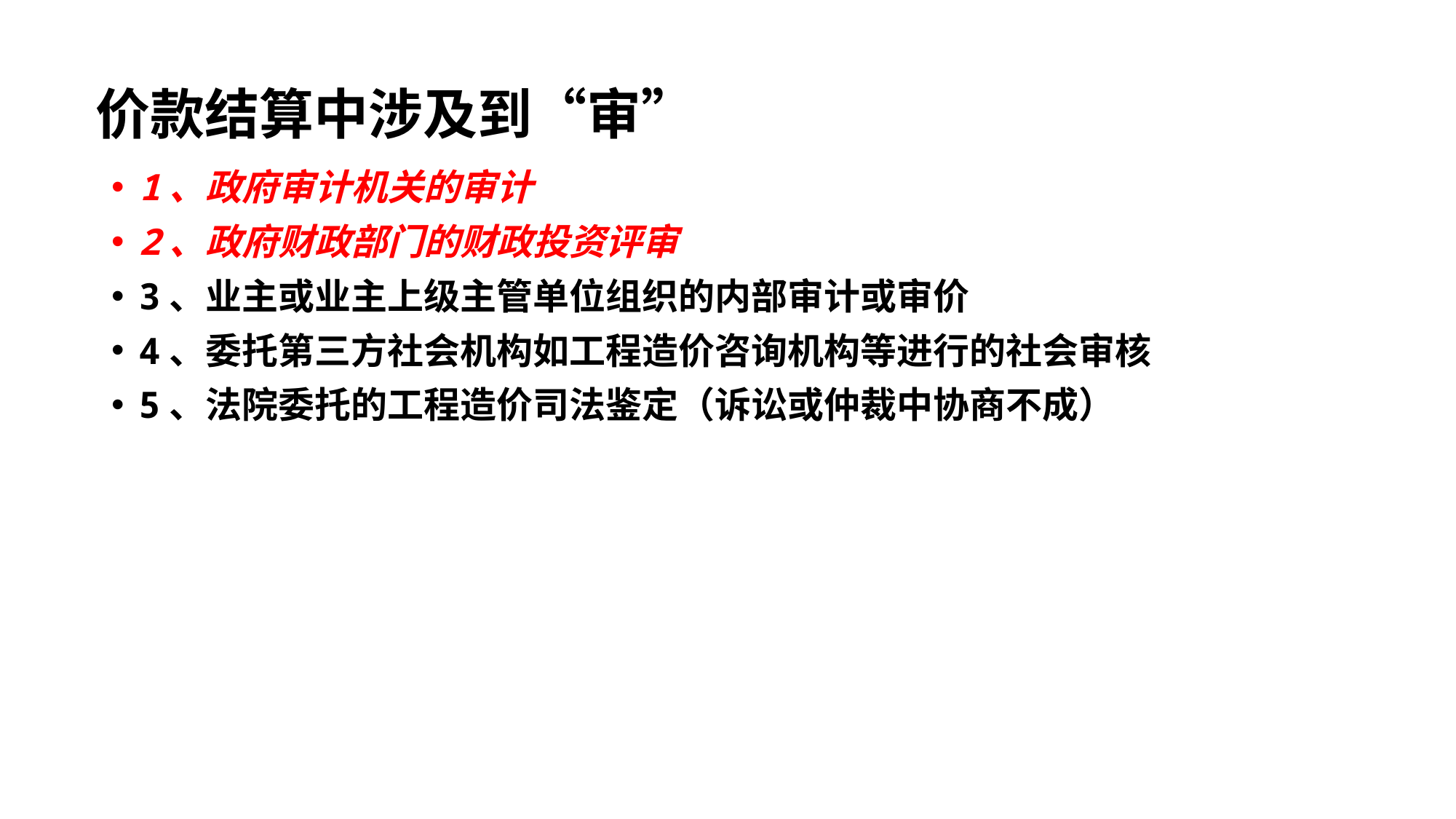

# 价款结算中涉及到“审”
1、政府审计机关的审计
2、政府财政部门的财政投资评审
3、业主或业主上级主管单位组织的内部审计或审价
4、委托第三方社会机构如工程造价咨询机构等进行的社会审核
5、法院委托的工程造价司法鉴定（诉讼或仲裁中协商不成）